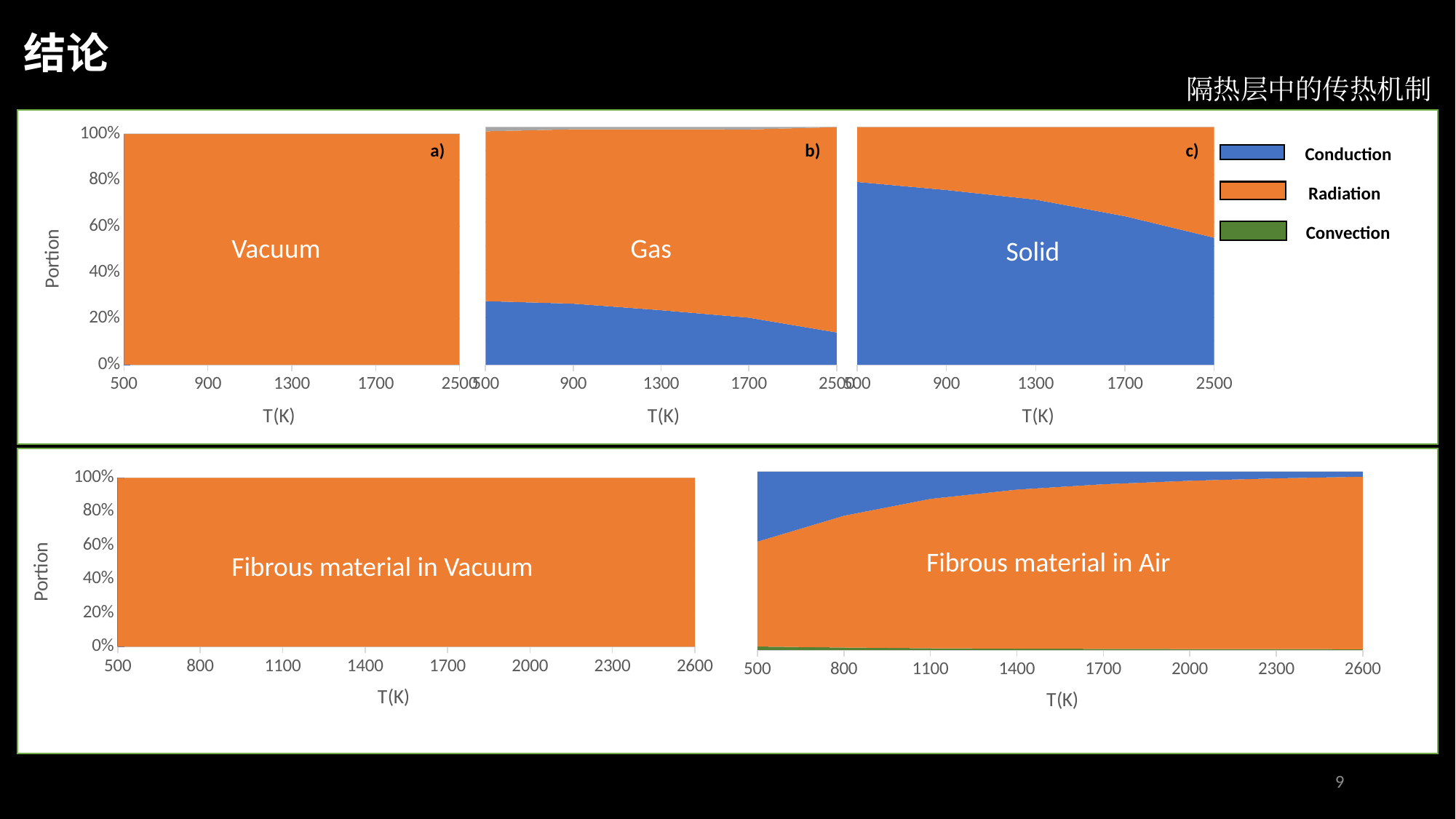

结论
隔热层中的传热机制

### Chart

| Category | #REF! | Radiation | Convection |
|---|---|---|---|
| 500 | 0.0 | 80.0 | 0.0 |
| 900 | 0.0 | 80.0 | 0.0 |
| 1300 | 0.0 | 83.0 | 0.0 |
| 1700 | 0.0 | 80.0 | 0.0 |
| 2500 | 0.0 | 700.0 | 0.0 |

### Chart

| Category | #REF! | Radiation | Convection |
|---|---|---|---|
| 500 | 30.0 | 80.0 | 2.0 |
| 900 | 28.0 | 80.0 | 1.0 |
| 1300 | 25.0 | 83.0 | 1.0 |
| 1700 | 20.0 | 80.0 | 1.0 |
| 2500 | 110.0 | 700.0 | 0.11 |

### Chart

| Category | #REF! | Radiation | Convection |
|---|---|---|---|
| 500 | 200.0 | 60.0 | 0.0 |
| 900 | 250.0 | 90.0 | 0.0 |
| 1300 | 280.0 | 123.0 | 0.0 |
| 1700 | 300.0 | 180.0 | 0.0 |
| 2500 | 3100.0 | 2700.0 | 0.0 |
c)
b)
a)
Conduction

Radiation

Convection

Vacuum
Gas
Solid

### Chart

| Category | #REF! | Radiation | Convection |
|---|---|---|---|
| 500 | 4.7147007477165996e-08 | 0.9999999528529926 | None |
| 800 | 5.3854305318547004e-08 | 0.9999999461456948 | None |
| 1100 | 5.44924317331406e-08 | 0.9999999455075683 | None |
| 1400 | 5.434476645047073e-08 | 0.9999999456552335 | None |
| 1700 | 5.3978478132631366e-08 | 0.9999999460215219 | None |
| 2000 | 5.3470796321201654e-08 | 0.9999999465292038 | None |
| 2300 | 5.2824471484365195e-08 | 0.9999999471755286 | None |
| 2600 | 5.201105259725292e-08 | 0.9999999479889474 | None |

### Chart

| Category | #REF! | Radiation | Convection |
|---|---|---|---|
| 500 | 0.019833940219065697 | 0.5895819090346263 | 0.39167603158348757 |
| 800 | 0.014027619372788888 | 0.7403909717631505 | 0.24647493407527407 |
| 1100 | 0.010108994466362051 | 0.8388626376613585 | 0.15177201695311893 |
| 1400 | 0.007914731621015384 | 0.8932170726313461 | 0.0995166334944555 |
| 1700 | 0.006627475870182743 | 0.9244951508161954 | 0.06946271972259417 |
| 2000 | 0.005766246696641829 | 0.9449696276407006 | 0.049803254900091624 |
| 2300 | 0.00515467960513209 | 0.9589272744670805 | 0.03641531721044928 |
| 2600 | 0.00470317900975843 | 0.9685570441668844 | 0.02720033136258068 |
Fibrous material in Air
Fibrous material in Vacuum
9